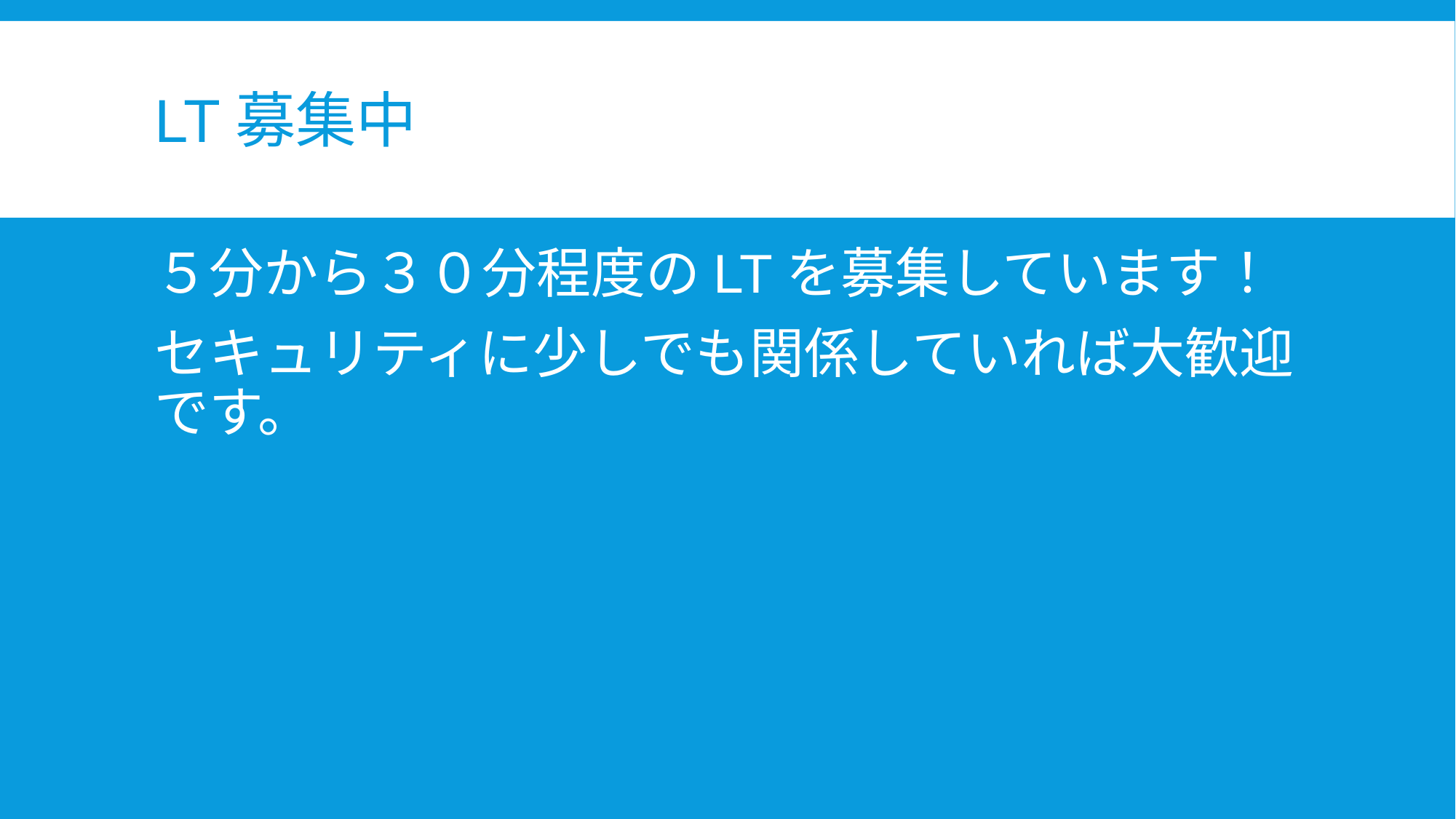

# LT募集中
５分から３０分程度のLTを募集しています！
セキュリティに少しでも関係していれば大歓迎です。